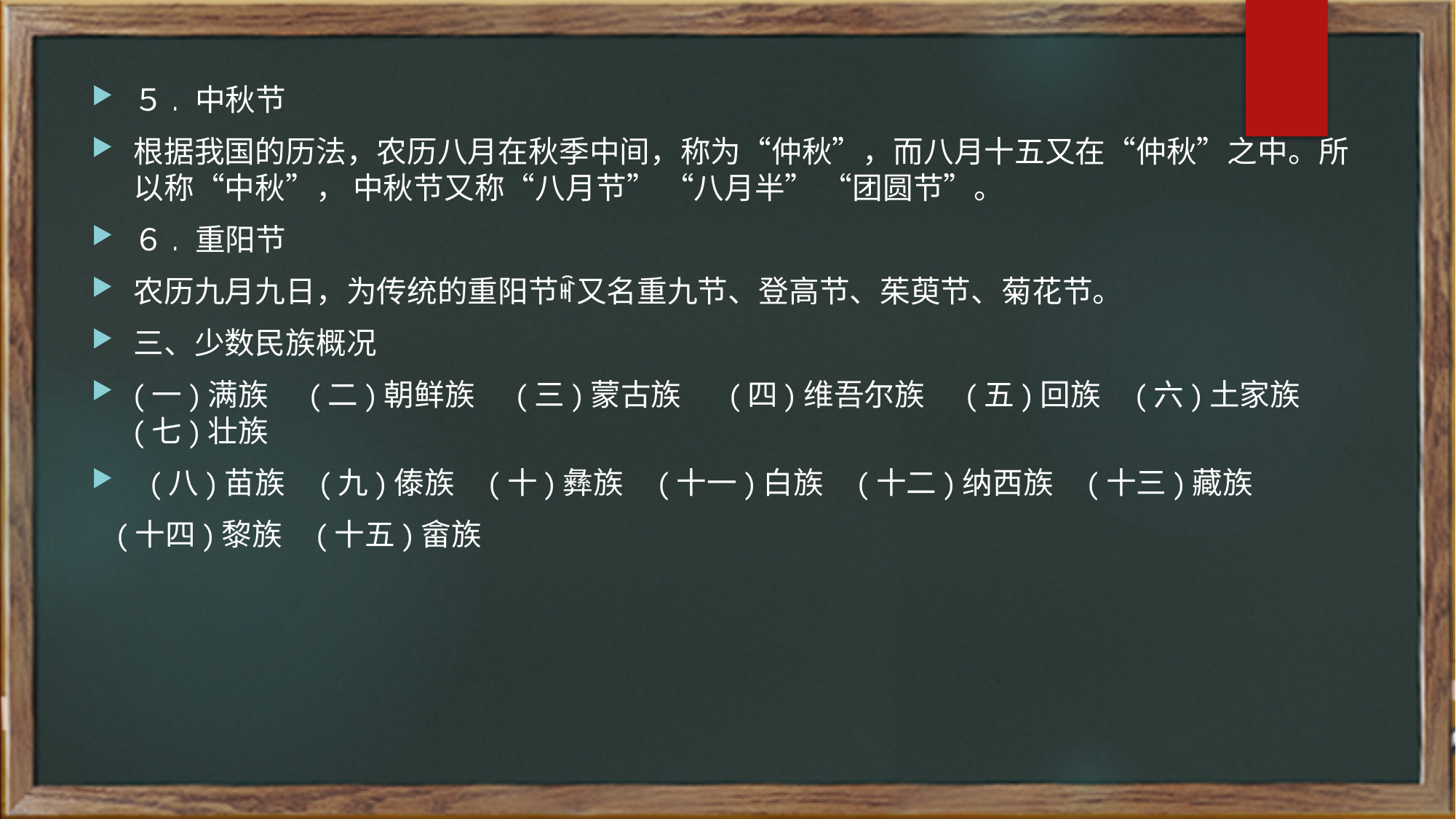

５. 中秋节
根据我国的历法，农历八月在秋季中间，称为“仲秋”，而八月十五又在“仲秋”之中。所以称“中秋”， 中秋节又称“八月节” “八月半” “团圆节”。
６. 重阳节
农历九月九日，为传统的重阳节ꎬ又名重九节、登高节、茱萸节、菊花节。
三、少数民族概况
(一)满族     (二)朝鲜族     (三)蒙古族      (四)维吾尔族     (五)回族    (六)土家族    (七)壮族
  (八)苗族    (九)傣族    (十)彝族    (十一)白族    (十二)纳西族    (十三)藏族
   (十四)黎族    (十五)畲族